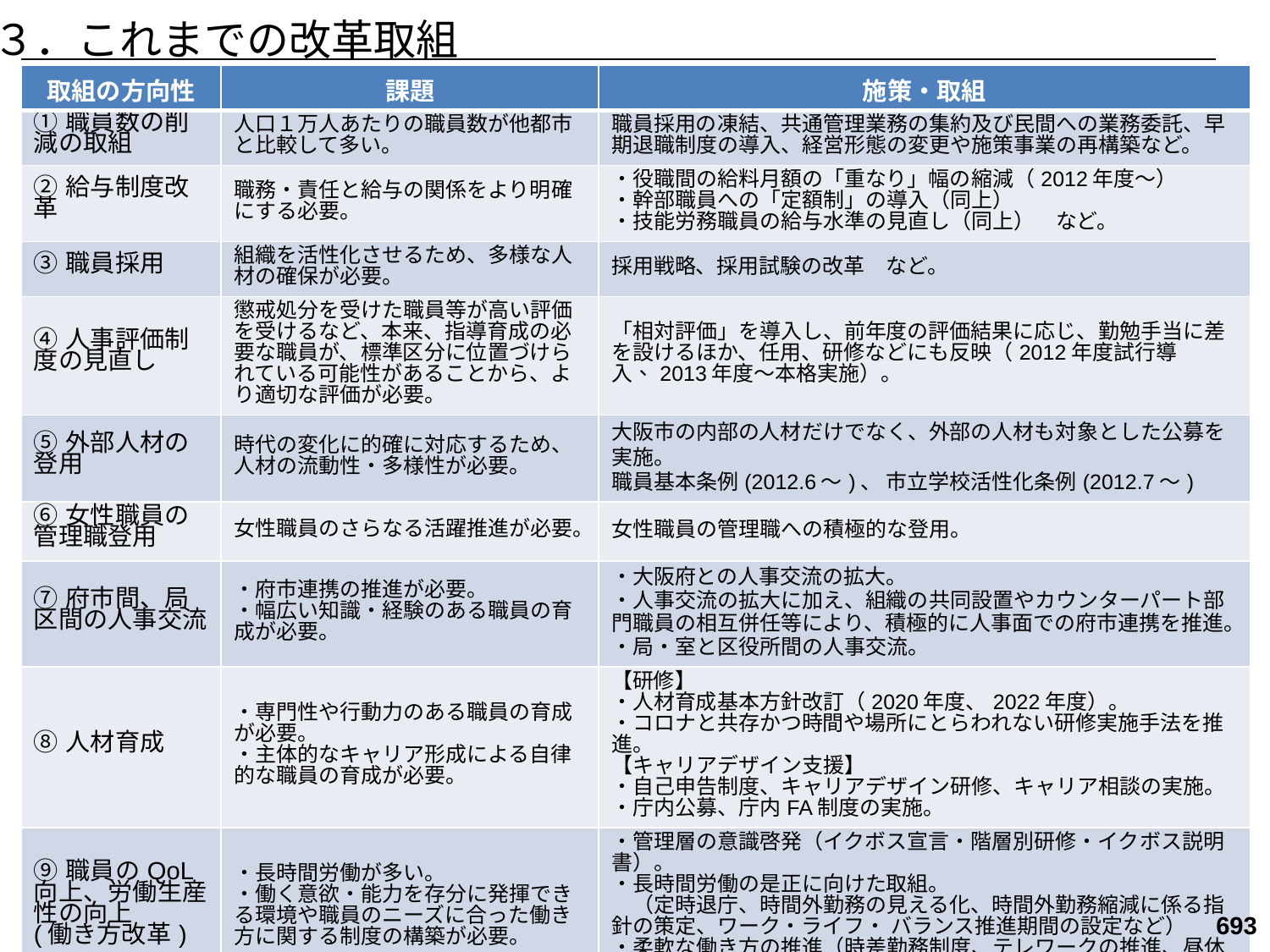

３．これまでの改革取組
| 取組の方向性 | 課題 | 施策・取組 |
| --- | --- | --- |
| ①職員数の削減の取組 | 人口１万人あたりの職員数が他都市と比較して多い。 | 職員採用の凍結、共通管理業務の集約及び民間への業務委託、早期退職制度の導入、経営形態の変更や施策事業の再構築など。 |
| ②給与制度改革 | 職務・責任と給与の関係をより明確にする必要。 | ・役職間の給料月額の「重なり」幅の縮減（2012年度～） ・幹部職員への「定額制」の導入（同上） ・技能労務職員の給与水準の見直し（同上）　など。 |
| ③職員採用 | 組織を活性化させるため、多様な人材の確保が必要。 | 採用戦略、採用試験の改革　など。 |
| ④人事評価制度の見直し | 懲戒処分を受けた職員等が高い評価を受けるなど、本来、指導育成の必要な職員が、標準区分に位置づけられている可能性があることから、より適切な評価が必要。 | 「相対評価」を導入し、前年度の評価結果に応じ、勤勉手当に差を設けるほか、任用、研修などにも反映（2012年度試行導入、2013年度～本格実施）。 |
| ⑤外部人材の登用 | 時代の変化に的確に対応するため、人材の流動性・多様性が必要。 | 大阪市の内部の人材だけでなく、外部の人材も対象とした公募を実施。 職員基本条例(2012.6～)、 市立学校活性化条例(2012.7～) |
| ⑥女性職員の管理職登用 | 女性職員のさらなる活躍推進が必要。 | 女性職員の管理職への積極的な登用。 |
| ⑦府市間、局区間の人事交流 | ・府市連携の推進が必要。 ・幅広い知識・経験のある職員の育成が必要。 | ・大阪府との人事交流の拡大。 ・人事交流の拡大に加え、組織の共同設置やカウンターパート部門職員の相互併任等により、積極的に人事面での府市連携を推進。 ・局・室と区役所間の人事交流。 |
| ⑧人材育成 | ・専門性や行動力のある職員の育成が必要。 ・主体的なキャリア形成による自律的な職員の育成が必要。 | 【研修】 ・人材育成基本方針改訂（2020年度、2022年度）。 ・コロナと共存かつ時間や場所にとらわれない研修実施手法を推進。 【キャリアデザイン支援】 ・自己申告制度、キャリアデザイン研修、キャリア相談の実施。 ・庁内公募、庁内FA制度の実施。 |
| ⑨職員のQoL向上、労働生産性の向上 (働き方改革) | ・長時間労働が多い。 ・働く意欲・能力を存分に発揮できる環境や職員のニーズに合った働き方に関する制度の構築が必要。 | ・管理層の意識啓発（イクボス宣言・階層別研修・イクボス説明書）。 ・長時間労働の是正に向けた取組。 　（定時退庁、時間外勤務の見える化、時間外勤務縮減に係る指針の策定、ワーク・ライフ・ バランス推進期間の設定など） ・柔軟な働き方の推進（時差勤務制度、テレワークの推進、昼休憩時間の柔軟化）。 |
693